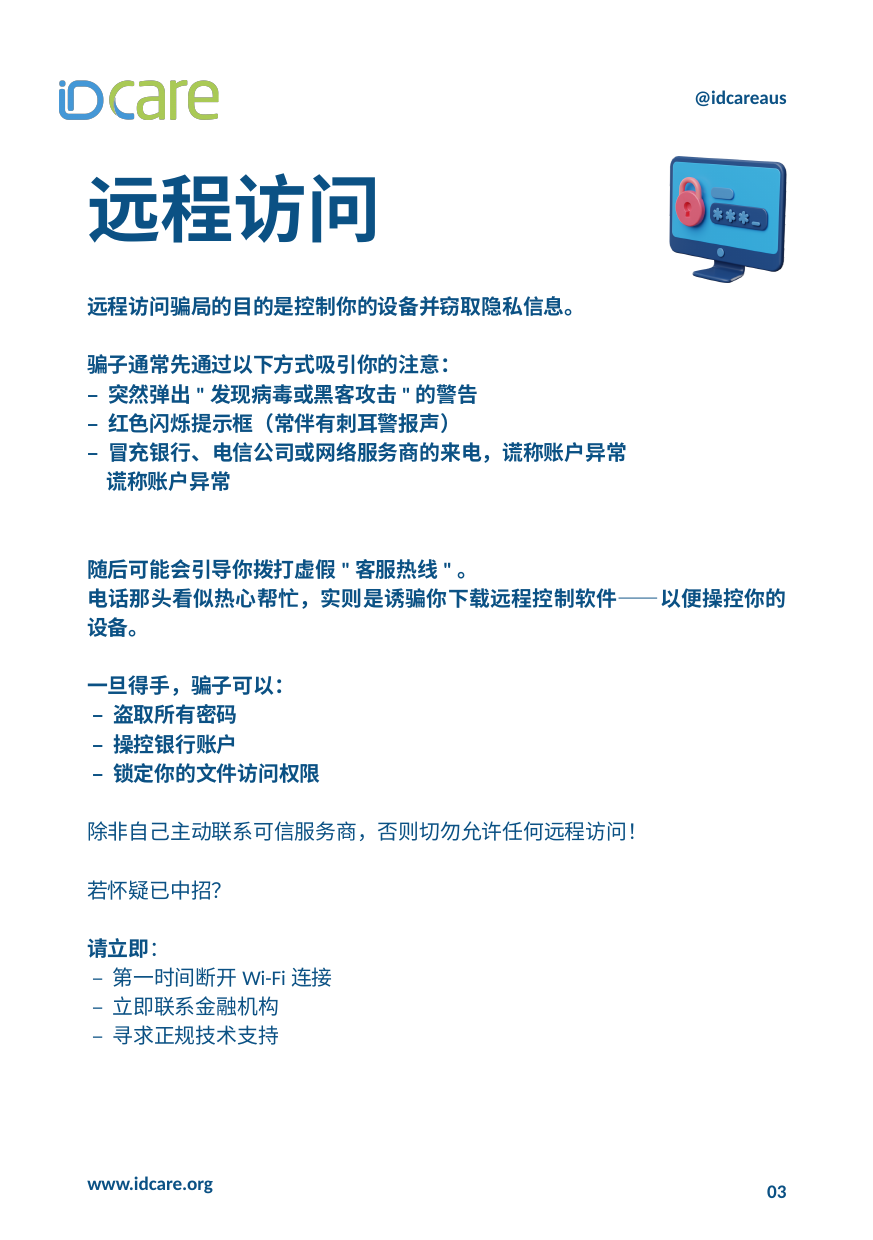

@idcareaus

远程访问
远程访问骗局的目的是控制你的设备并窃取隐私信息。

骗子通常先通过以下方式吸引你的注意：
– 突然弹出"发现病毒或黑客攻击"的警告
– 红色闪烁提示框（常伴有刺耳警报声）
– 冒充银行、电信公司或网络服务商的来电，谎称账户异常
   谎称账户异常

随后可能会引导你拨打虚假"客服热线"。
电话那头看似热心帮忙，实则是诱骗你下载远程控制软件——以便操控你的设备。

一旦得手，骗子可以：
 – 盗取所有密码
 – 操控银行账户
 – 锁定你的文件访问权限

除非自己主动联系可信服务商，否则切勿允许任何远程访问！

若怀疑已中招？

请立即：
 – 第一时间断开Wi-Fi连接
 – 立即联系金融机构
 – 寻求正规技术支持

www.idcare.org
03